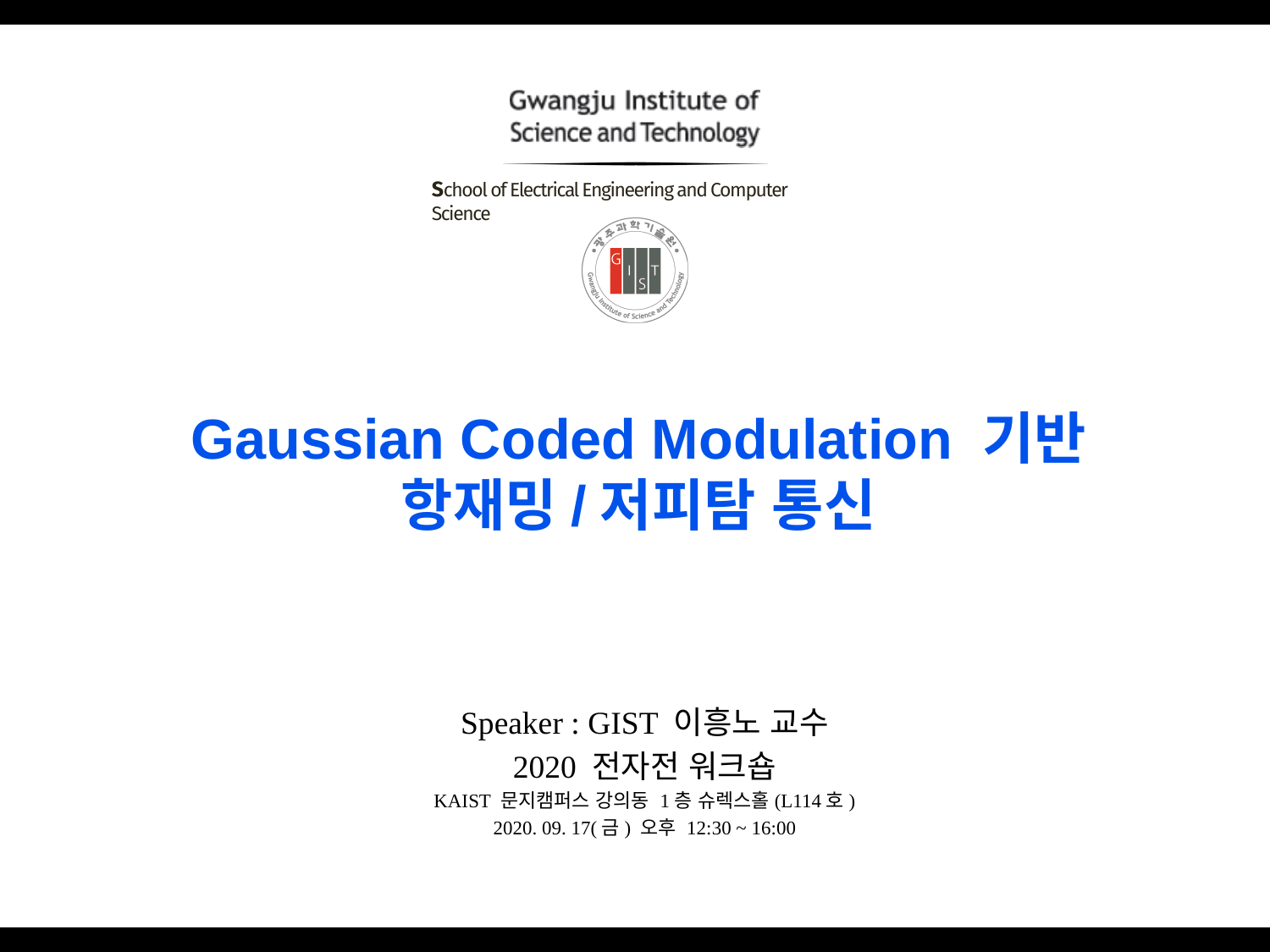

Gaussian Coded Modulation 기반
항재밍/저피탐 통신
Speaker : GIST 이흥노 교수
2020 전자전 워크숍
KAIST 문지캠퍼스 강의동 1층 슈렉스홀(L114호)
2020. 09. 17(금) 오후 12:30 ~ 16:00